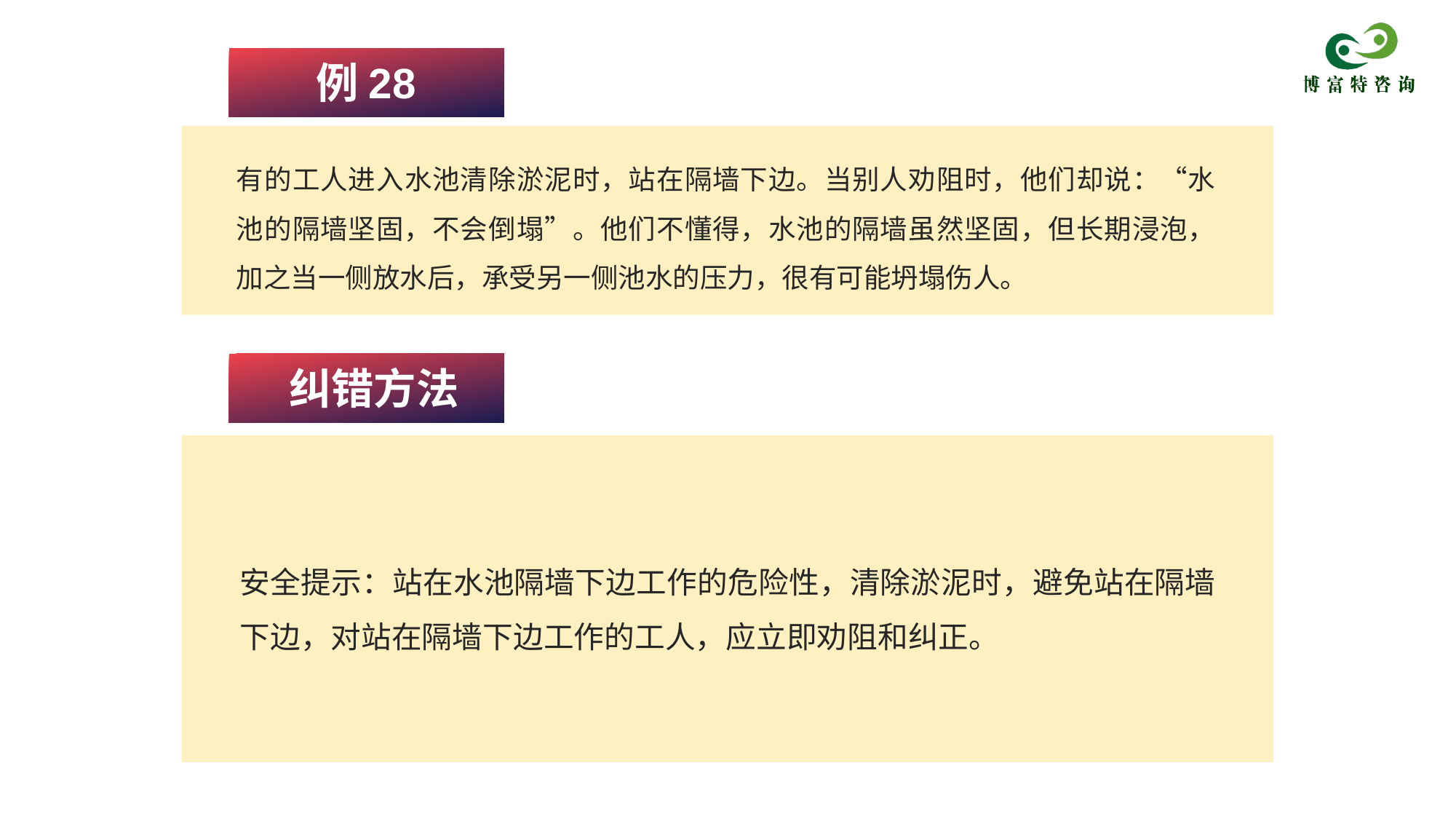

例28

有的工人进入水池清除淤泥时，站在隔墙下边。当别人劝阻时，他们却说：“水池的隔墙坚固，不会倒塌”。他们不懂得，水池的隔墙虽然坚固，但长期浸泡，加之当一侧放水后，承受另一侧池水的压力，很有可能坍塌伤人。

纠错方法

安全提示：站在水池隔墙下边工作的危险性，清除淤泥时，避免站在隔墙下边，对站在隔墙下边工作的工人，应立即劝阻和纠正。